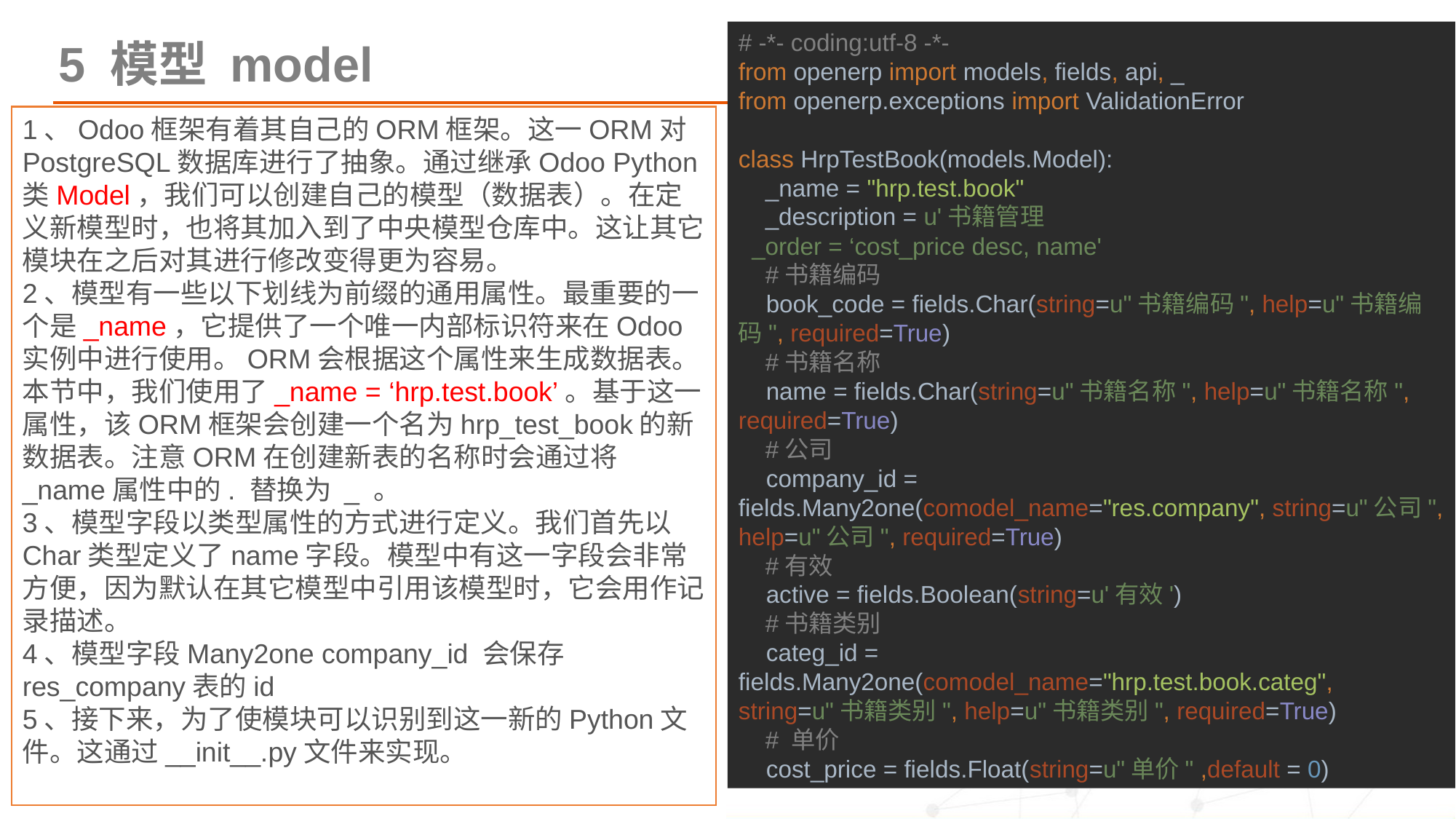

# -*- coding:utf-8 -*- from openerp import models, fields, api, _ from openerp.exceptions import ValidationError class HrpTestBook(models.Model): _name = "hrp.test.book" _description = u'书籍管理
  _order = ‘cost_price desc, name'
    #书籍编码
    book_code = fields.Char(string=u"书籍编码", help=u"书籍编码", required=True)
    #书籍名称
    name = fields.Char(string=u"书籍名称", help=u"书籍名称", required=True)
    #公司
    company_id = fields.Many2one(comodel_name="res.company", string=u"公司", help=u"公司", required=True)
    #有效
    active = fields.Boolean(string=u'有效')
    #书籍类别
    categ_id = fields.Many2one(comodel_name="hrp.test.book.categ", string=u"书籍类别", help=u"书籍类别", required=True)
    # 单价
    cost_price = fields.Float(string=u"单价" ,default = 0)
5 模型 model
1、Odoo框架有着其自己的ORM框架。这一ORM对PostgreSQL数据库进行了抽象。通过继承Odoo Python类Model，我们可以创建自己的模型（数据表）。在定义新模型时，也将其加入到了中央模型仓库中。这让其它模块在之后对其进行修改变得更为容易。
2、模型有一些以下划线为前缀的通用属性。最重要的一个是_name，它提供了一个唯一内部标识符来在Odoo实例中进行使用。ORM会根据这个属性来生成数据表。本节中，我们使用了_name = ‘hrp.test.book’。基于这一属性，该ORM框架会创建一个名为hrp_test_book的新数据表。注意ORM在创建新表的名称时会通过将_name属性中的. 替换为 _ 。
3、模型字段以类型属性的方式进行定义。我们首先以Char类型定义了name字段。模型中有这一字段会非常方便，因为默认在其它模型中引用该模型时，它会用作记录描述。
4、模型字段Many2one company_id 会保存res_company表的id
5、接下来，为了使模块可以识别到这一新的Python文件。这通过__init__.py文件来实现。